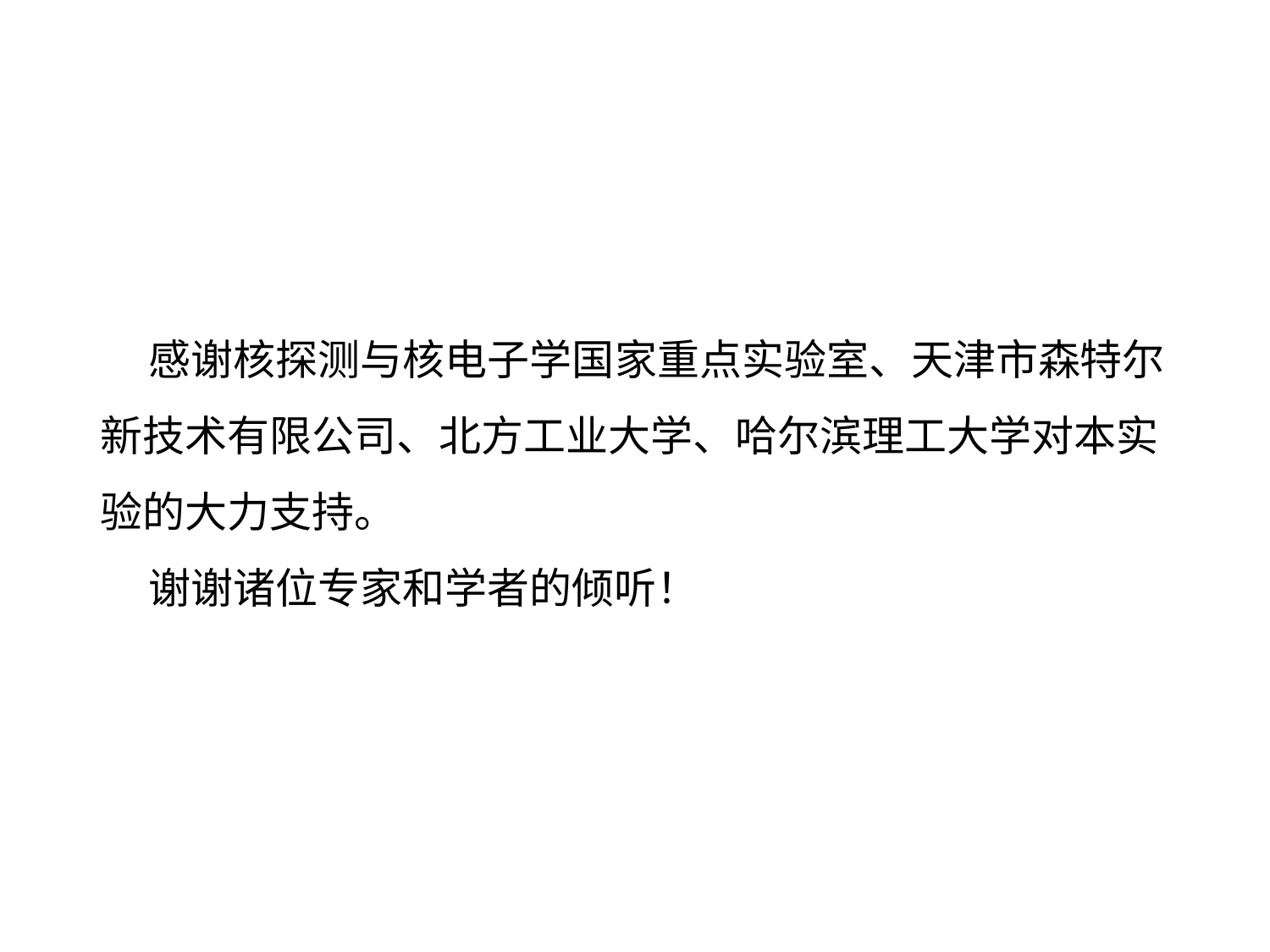

感谢核探测与核电子学国家重点实验室、天津市森特尔新技术有限公司、北方工业大学、哈尔滨理工大学对本实验的大力支持。
    谢谢诸位专家和学者的倾听！